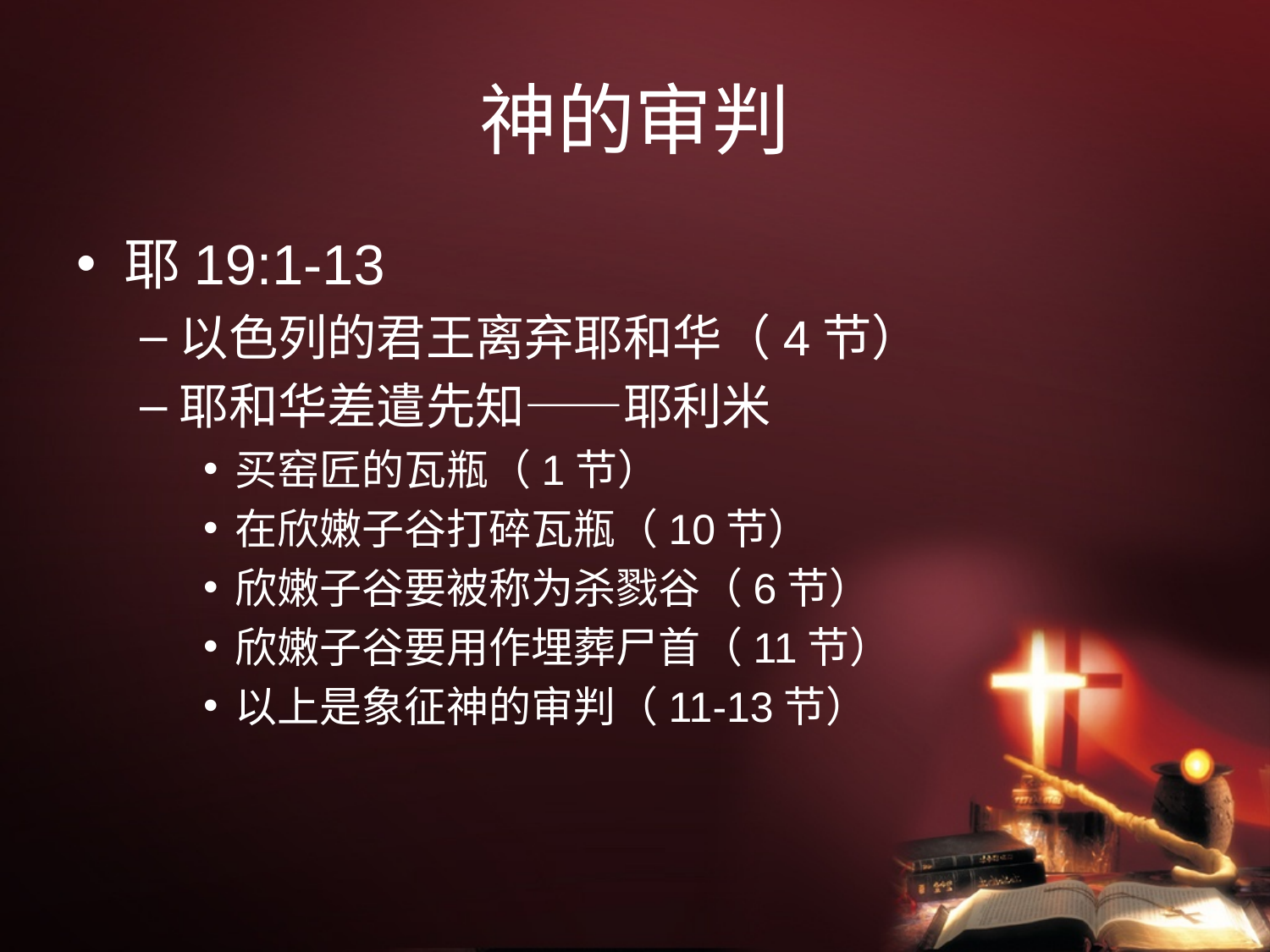

# 神的审判
耶19:1-13
以色列的君王离弃耶和华（4节）
耶和华差遣先知——耶利米
买窑匠的瓦瓶（1节）
在欣嫩子谷打碎瓦瓶（10节）
欣嫩子谷要被称为杀戮谷（6节）
欣嫩子谷要用作埋葬尸首（11节）
以上是象征神的审判（11-13节）